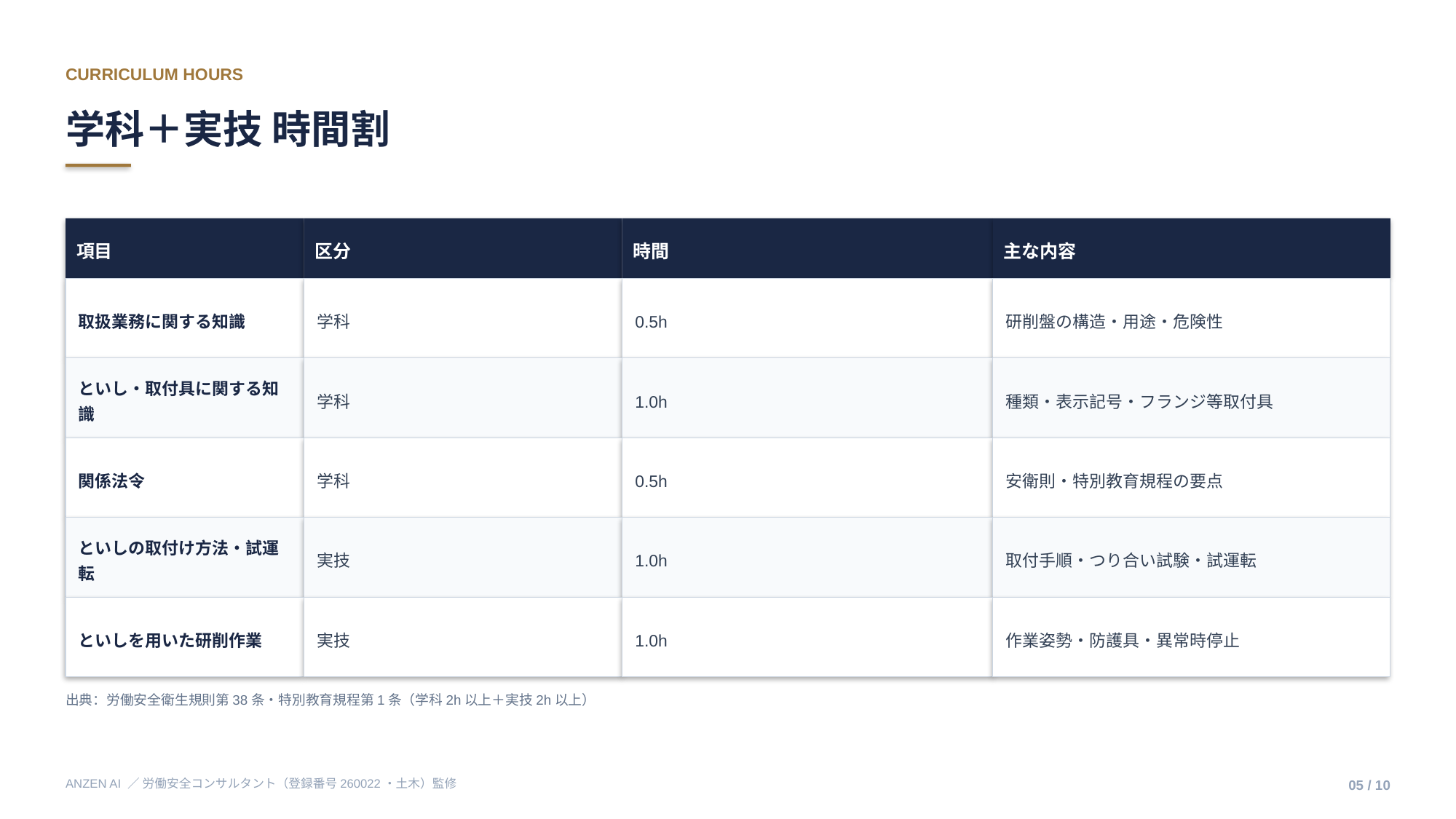

CURRICULUM HOURS
学科＋実技 時間割

項目

区分

時間

主な内容

取扱業務に関する知識

学科

0.5h

研削盤の構造・用途・危険性

といし・取付具に関する知識

学科

1.0h

種類・表示記号・フランジ等取付具

関係法令

学科

0.5h

安衛則・特別教育規程の要点

といしの取付け方法・試運転

実技

1.0h

取付手順・つり合い試験・試運転

といしを用いた研削作業

実技

1.0h

作業姿勢・防護具・異常時停止
出典：労働安全衛生規則第38条・特別教育規程第1条（学科2h以上＋実技2h以上）
ANZEN AI ／ 労働安全コンサルタント（登録番号260022・土木）監修
05 / 10